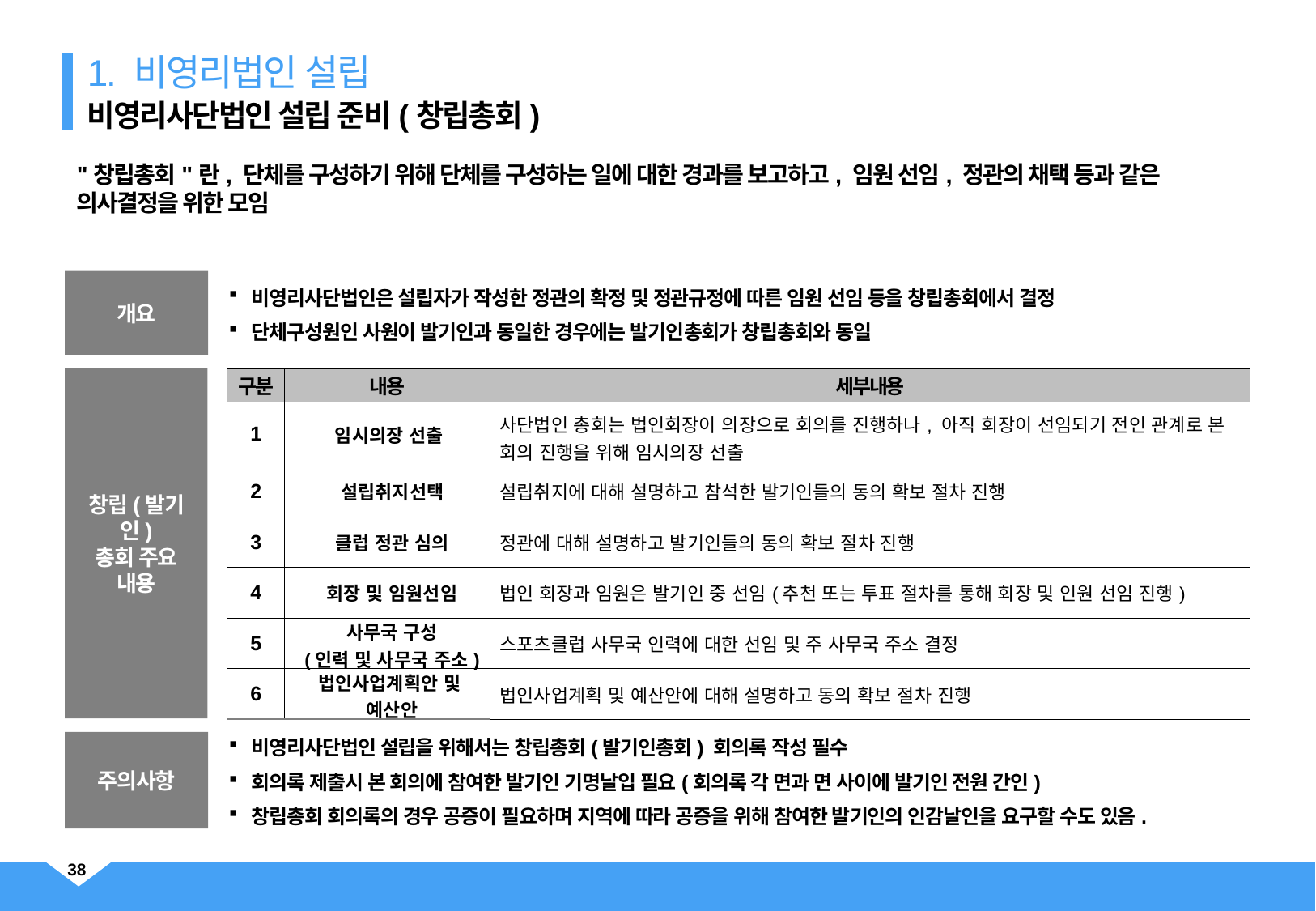

1. 비영리법인 설립
비영리사단법인 설립 준비(창립총회)
"창립총회"란, 단체를 구성하기 위해 단체를 구성하는 일에 대한 경과를 보고하고, 임원 선임, 정관의 채택 등과 같은 의사결정을 위한 모임
개요
비영리사단법인은 설립자가 작성한 정관의 확정 및 정관규정에 따른 임원 선임 등을 창립총회에서 결정
단체구성원인 사원이 발기인과 동일한 경우에는 발기인총회가 창립총회와 동일
창립(발기인)
총회 주요
내용
| 구분 | 내용 | 세부내용 |
| --- | --- | --- |
| 1 | 임시의장 선출 | 사단법인 총회는 법인회장이 의장으로 회의를 진행하나, 아직 회장이 선임되기 전인 관계로 본 회의 진행을 위해 임시의장 선출 |
| 2 | 설립취지선택 | 설립취지에 대해 설명하고 참석한 발기인들의 동의 확보 절차 진행 |
| 3 | 클럽 정관 심의 | 정관에 대해 설명하고 발기인들의 동의 확보 절차 진행 |
| 4 | 회장 및 임원선임 | 법인 회장과 임원은 발기인 중 선임(추천 또는 투표 절차를 통해 회장 및 인원 선임 진행) |
| 5 | 사무국 구성 (인력 및 사무국 주소) | 스포츠클럽 사무국 인력에 대한 선임 및 주 사무국 주소 결정 |
| 6 | 법인사업계획안 및 예산안 | 법인사업계획 및 예산안에 대해 설명하고 동의 확보 절차 진행 |
주의사항
비영리사단법인 설립을 위해서는 창립총회(발기인총회) 회의록 작성 필수
회의록 제출시 본 회의에 참여한 발기인 기명날입 필요(회의록 각 면과 면 사이에 발기인 전원 간인)
창립총회 회의록의 경우 공증이 필요하며 지역에 따라 공증을 위해 참여한 발기인의 인감날인을 요구할 수도 있음.